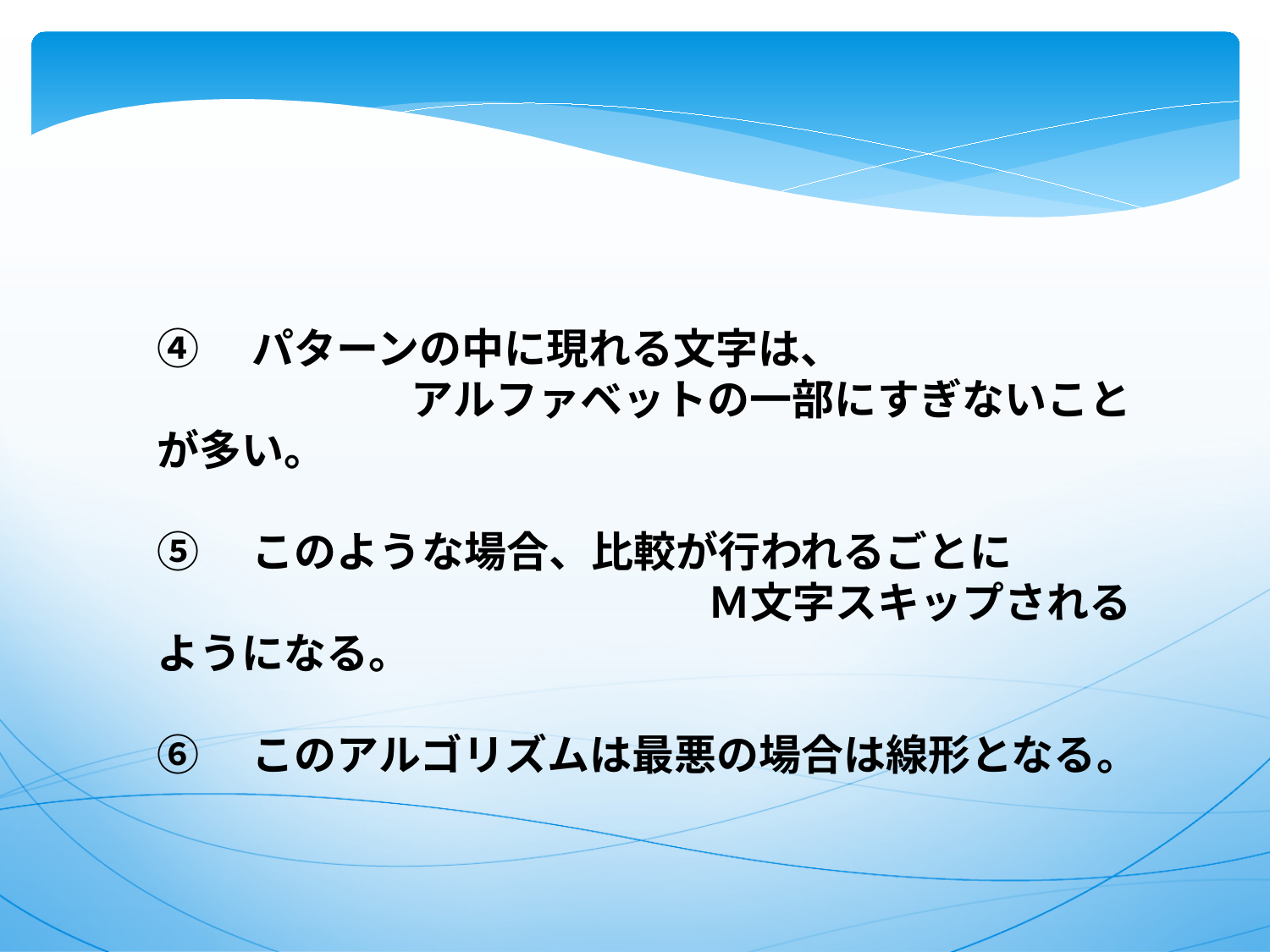

④　パターンの中に現れる文字は、
　　　　　　アルファベットの一部にすぎないことが多い。

⑤　このような場合、比較が行われるごとに
　　　　　　　　　　　　　Ｍ文字スキップされるようになる。

⑥　このアルゴリズムは最悪の場合は線形となる。